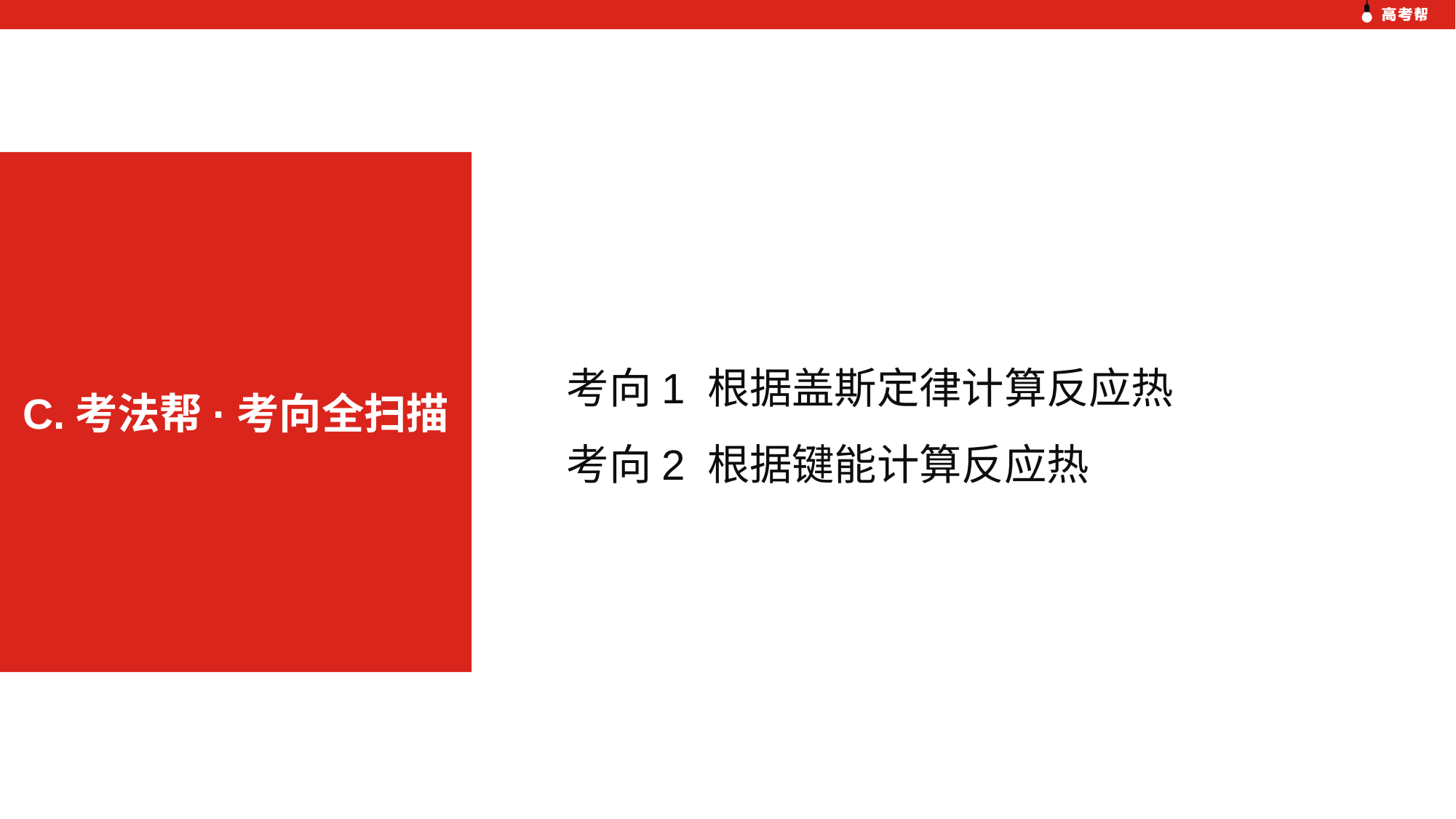

考向1 根据盖斯定律计算反应热
考向2 根据键能计算反应热
C.考法帮·考向全扫描